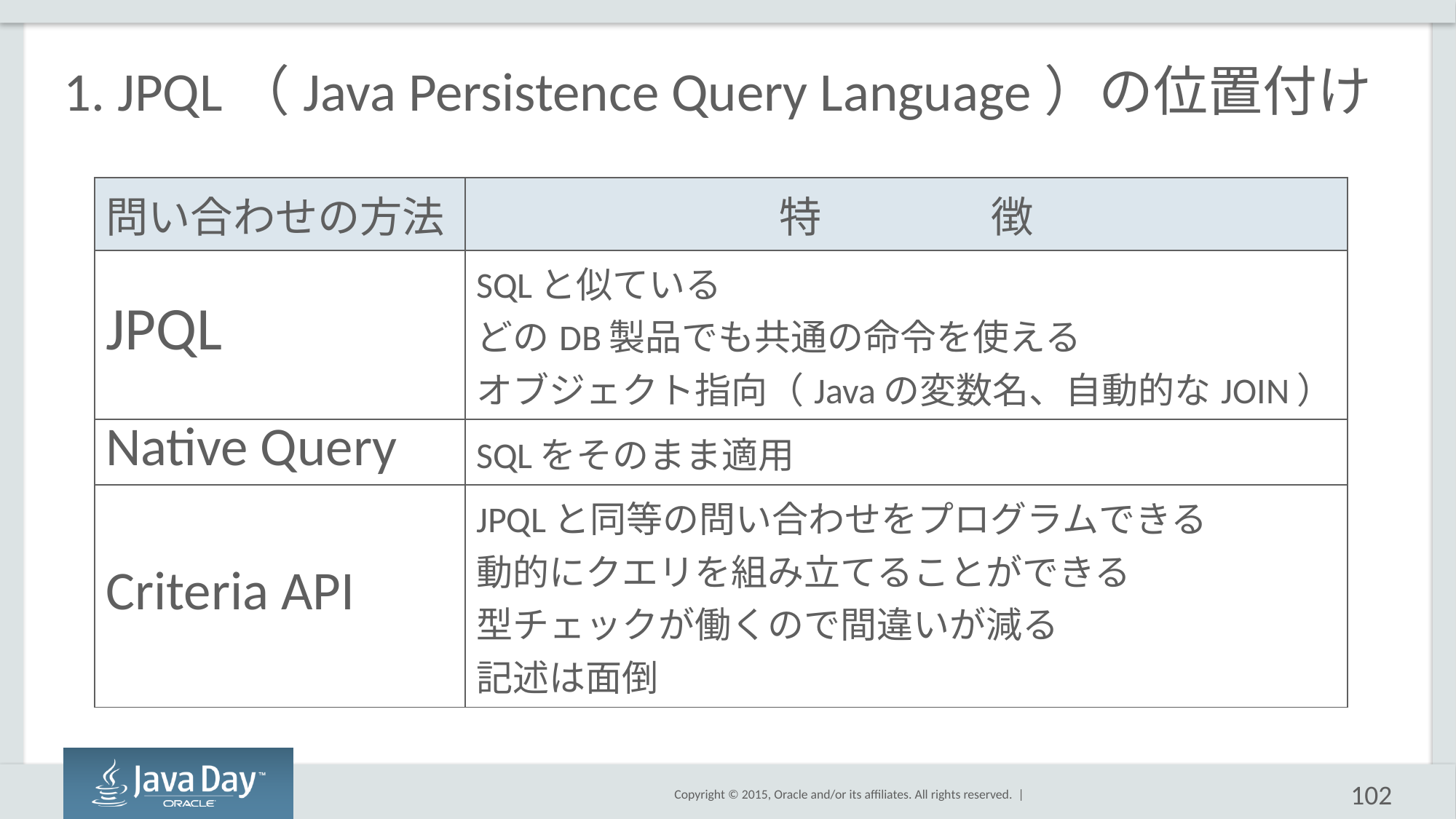

# 1. JPQL（Java Persistence Query Language）の位置付け
| 問い合わせの方法 | 特　　　　徴 |
| --- | --- |
| JPQL | SQLと似ている どのDB製品でも共通の命令を使える オブジェクト指向（Javaの変数名、自動的なJOIN） |
| Native Query | SQLをそのまま適用 |
| Criteria API | JPQLと同等の問い合わせをプログラムできる 動的にクエリを組み立てることができる 型チェックが働くので間違いが減る 記述は面倒 |

102